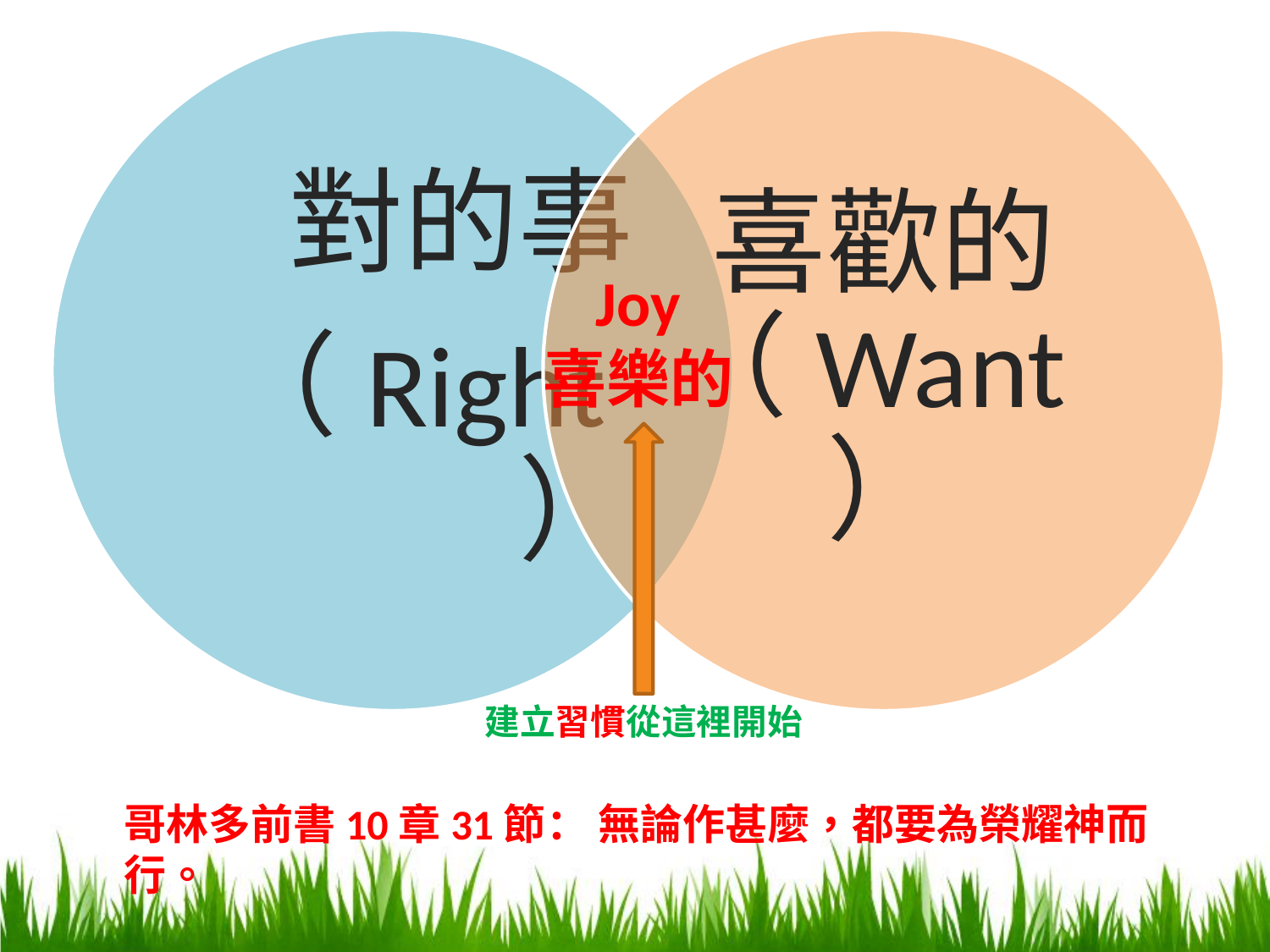

對的事
（Right）
喜歡的（Want）
Joy
喜樂的

建立習慣從這裡開始
哥林多前書10章31節： 無論作甚麼，都要為榮耀神而行。